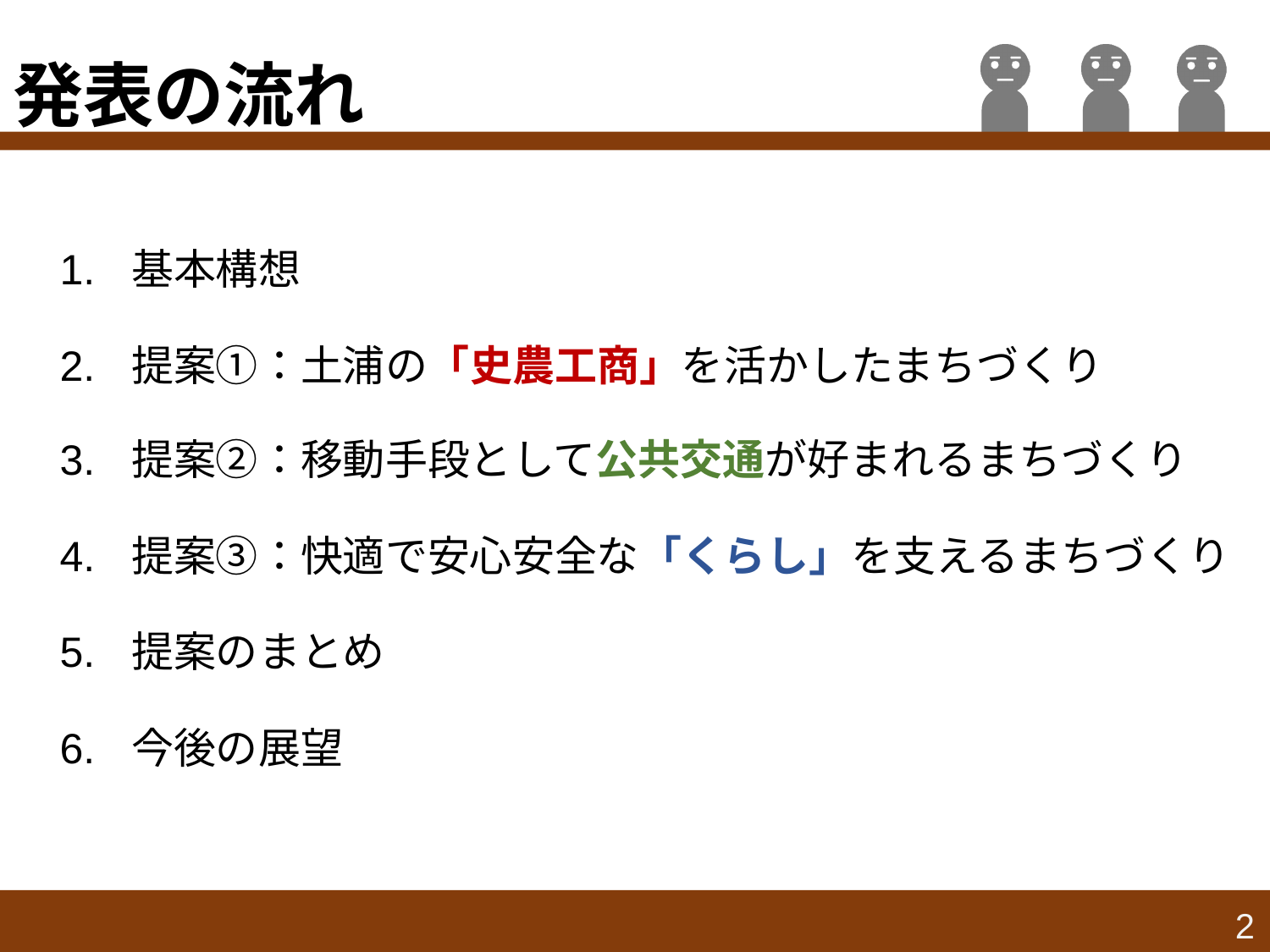

# 発表の流れ
基本構想

提案①：土浦の「史農工商」を活かしたまちづくり

提案②：移動手段として公共交通が好まれるまちづくり

提案③：快適で安心安全な「くらし」を支えるまちづくり

提案のまとめ

今後の展望

2